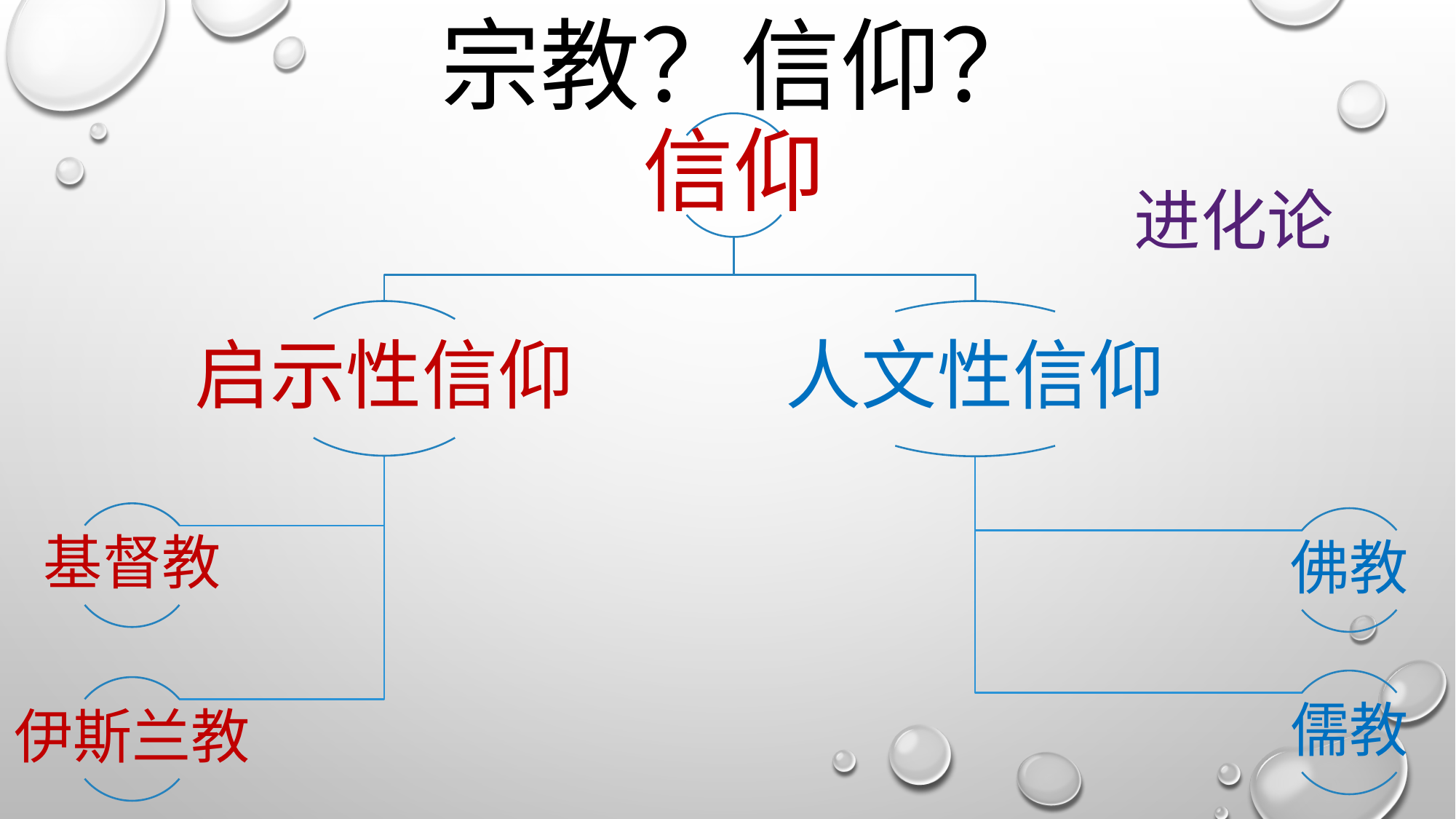

# 宗教？信仰？
信仰
启示性信仰
基督教
伊斯兰教
人文性信仰
佛教
儒教
进化论